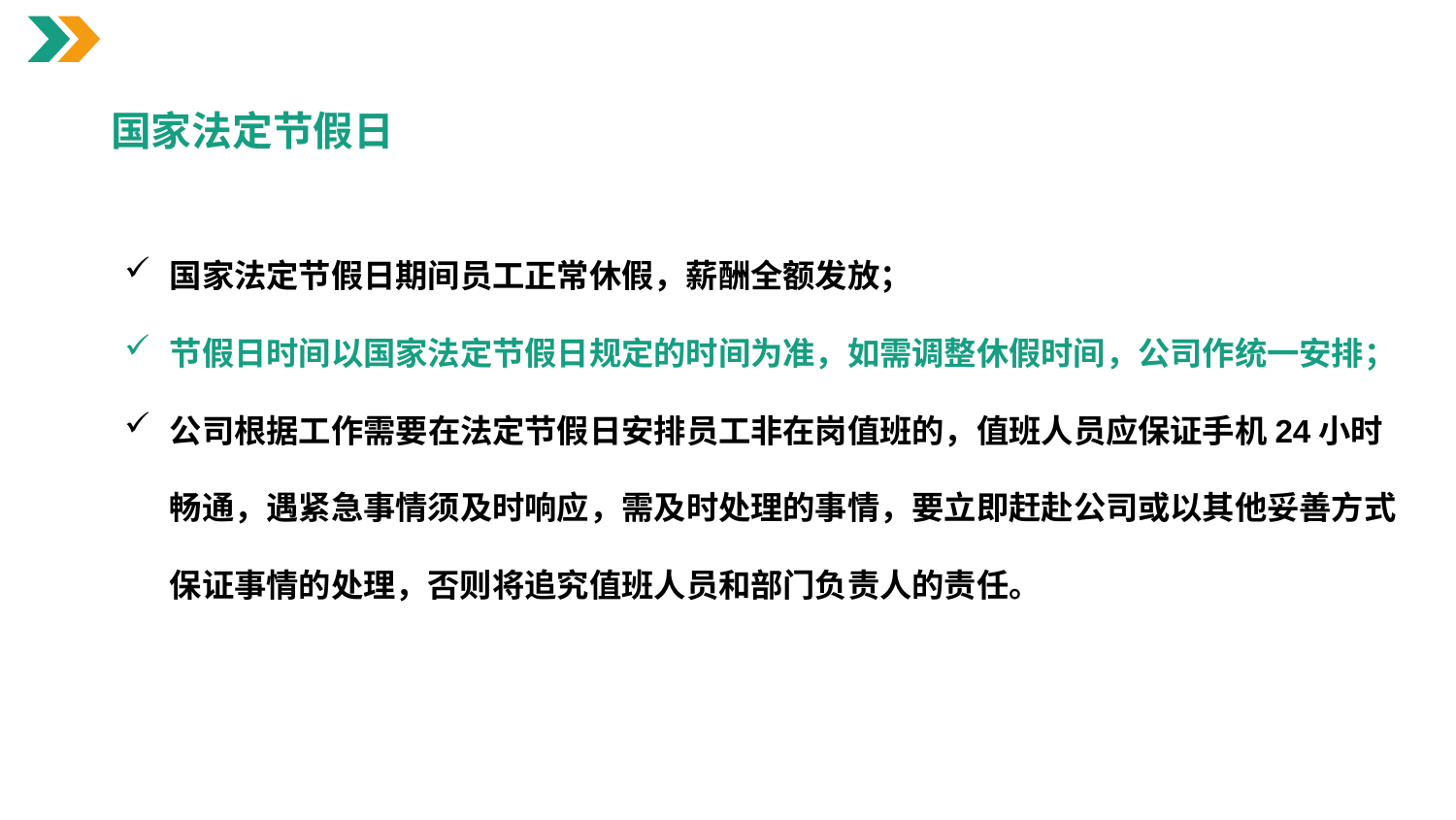

国家法定节假日
国家法定节假日期间员工正常休假，薪酬全额发放；
节假日时间以国家法定节假日规定的时间为准，如需调整休假时间，公司作统一安排；
公司根据工作需要在法定节假日安排员工非在岗值班的，值班人员应保证手机24小时畅通，遇紧急事情须及时响应，需及时处理的事情，要立即赶赴公司或以其他妥善方式保证事情的处理，否则将追究值班人员和部门负责人的责任。